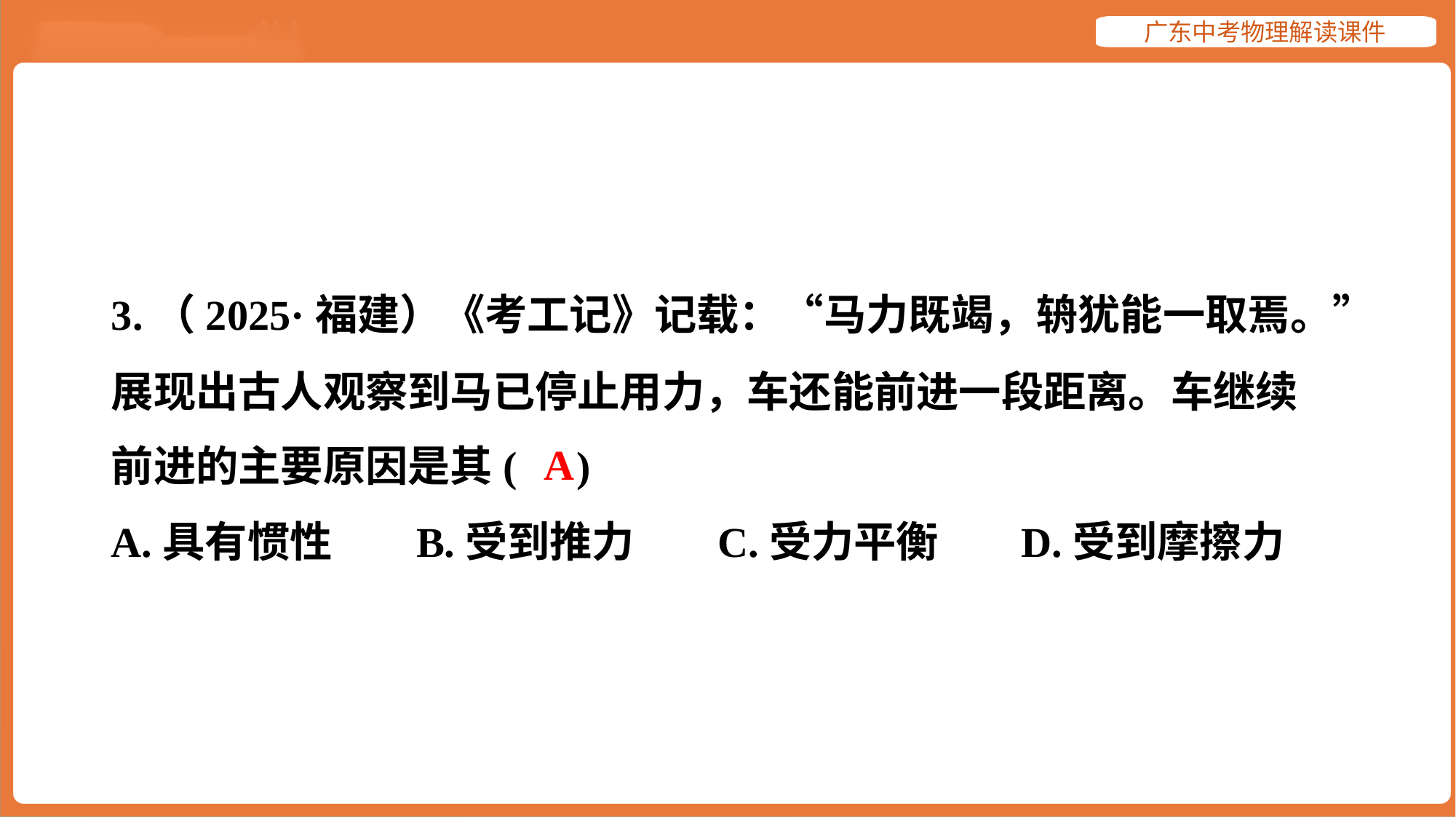

3.（2025·福建）《考工记》记载：“马力既竭，辀犹能一取焉。”
展现出古人观察到马已停止用力，车还能前进一段距离。车继续
前进的主要原因是其(     )
A
A.具有惯性	B.受到推力	C.受力平衡	D.受到摩擦力